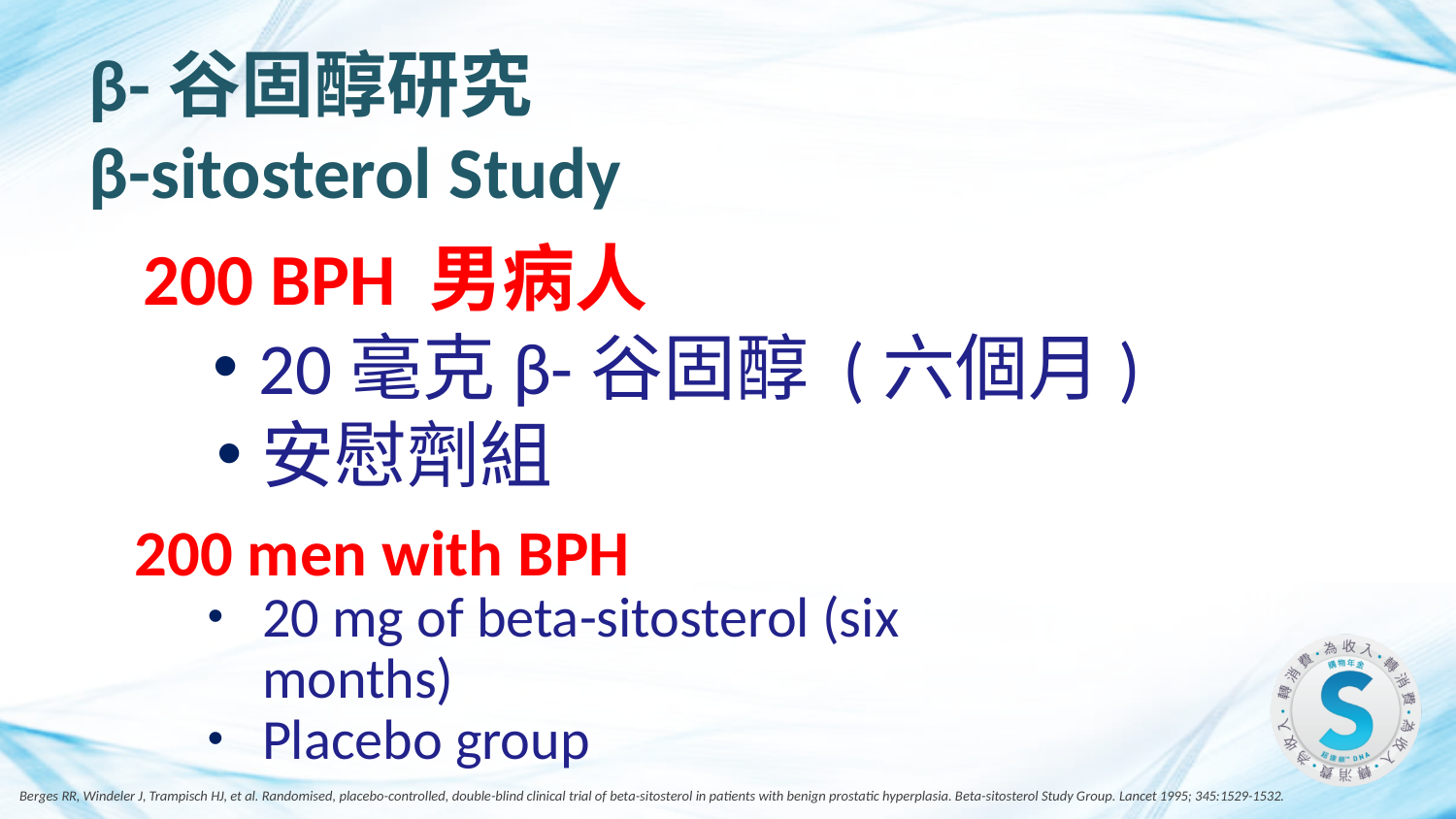

β-谷固醇研究
β-sitosterol Study
#

200 BPH 男病人
20毫克β-谷固醇 (六個月)
安慰劑組

200 men with BPH
20 mg of beta-sitosterol (six months)
Placebo group
Berges RR, Windeler J, Trampisch HJ, et al. Randomised, placebo-controlled, double-blind clinical trial of beta-sitosterol in patients with benign prostatic hyperplasia. Beta-sitosterol Study Group. Lancet 1995; 345:1529-1532.